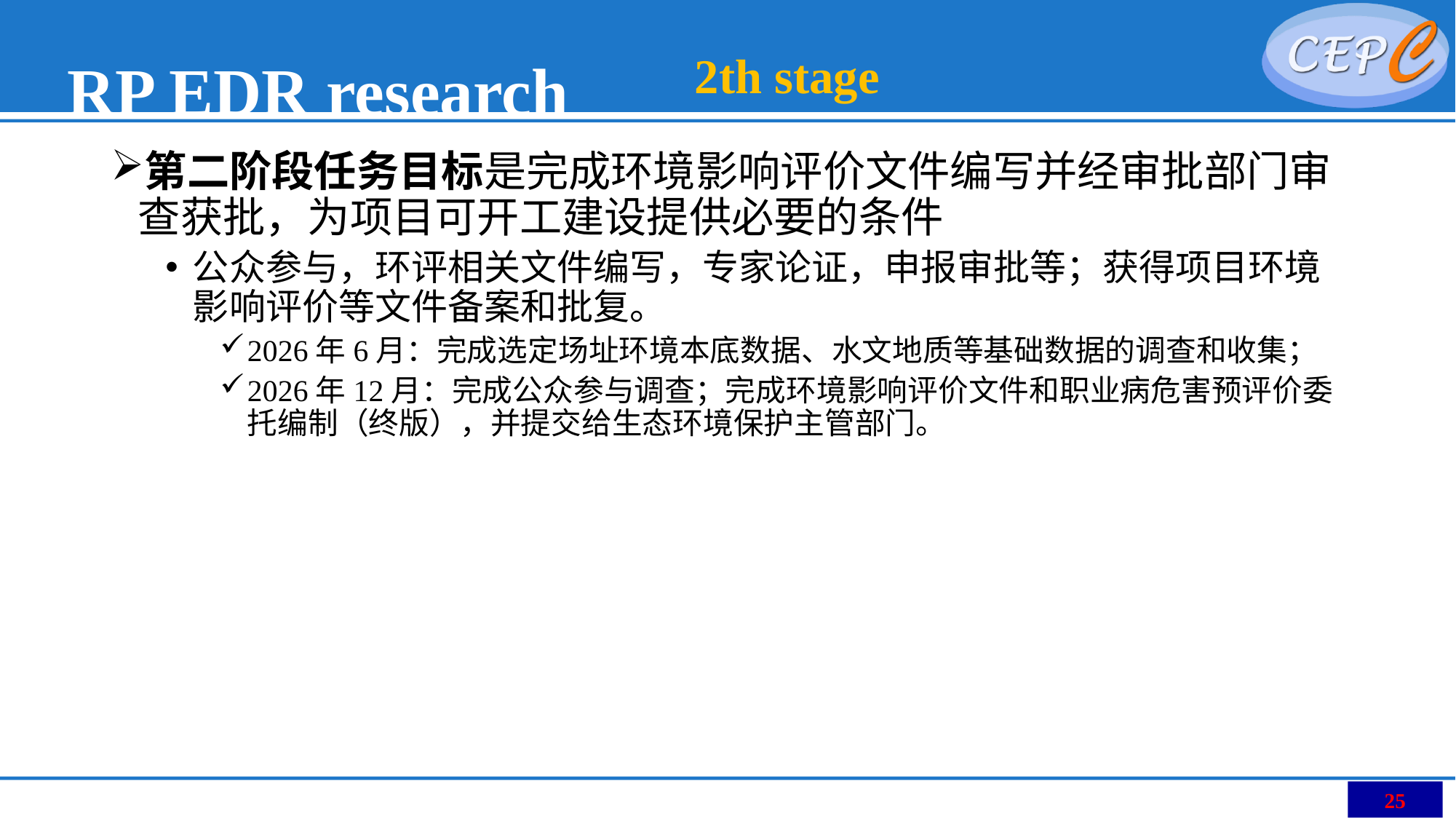

# RP EDR research content
2th stage
第二阶段任务目标是完成环境影响评价文件编写并经审批部门审查获批，为项目可开工建设提供必要的条件
公众参与，环评相关文件编写，专家论证，申报审批等；获得项目环境影响评价等文件备案和批复。
2026年6月：完成选定场址环境本底数据、水文地质等基础数据的调查和收集；
2026年12月：完成公众参与调查；完成环境影响评价文件和职业病危害预评价委托编制（终版），并提交给生态环境保护主管部门。